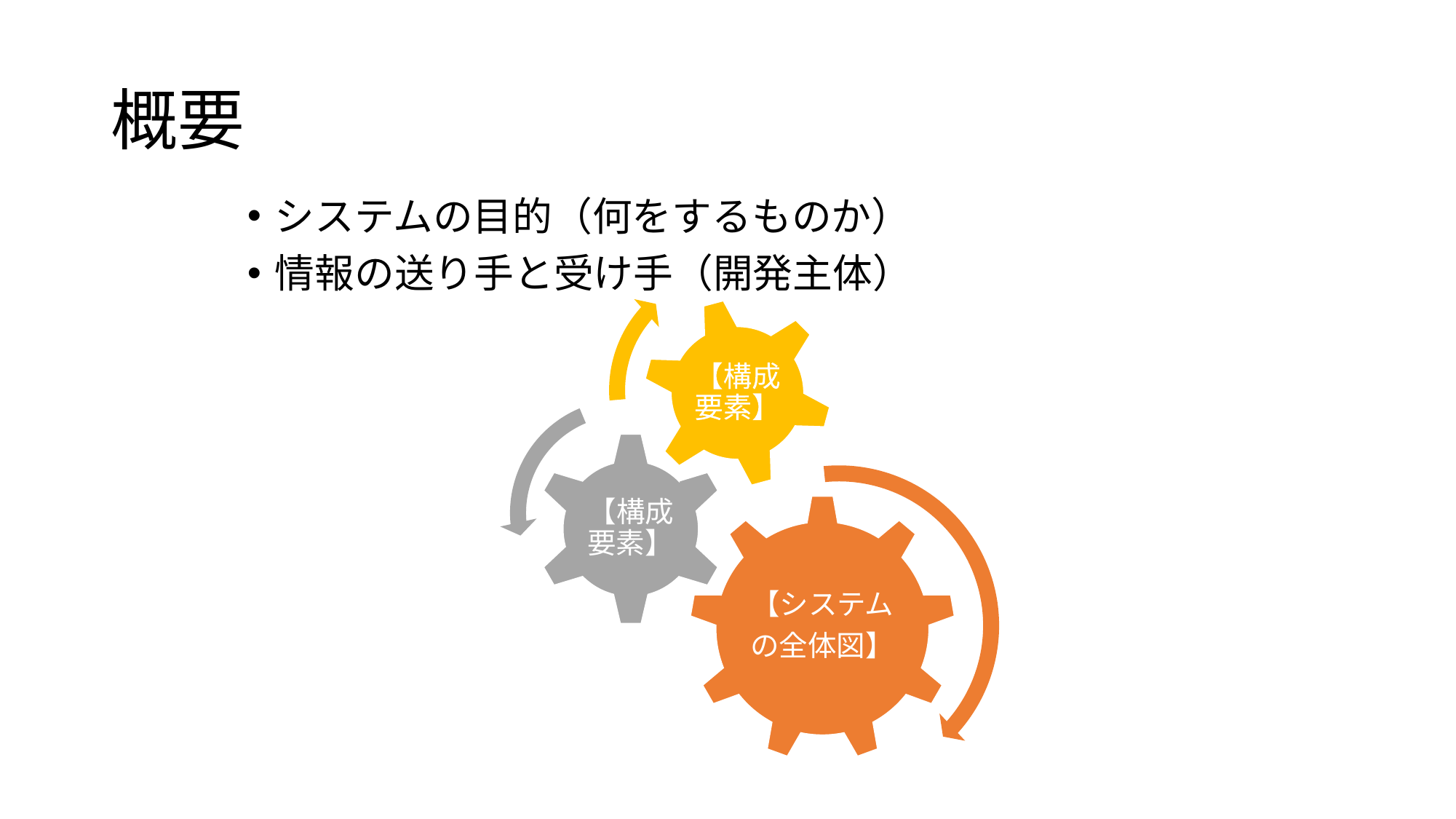

# 概要
システムの目的（何をするものか）
情報の送り手と受け手（開発主体）
【システム
の全体図】
【構成要素】
【構成要素】